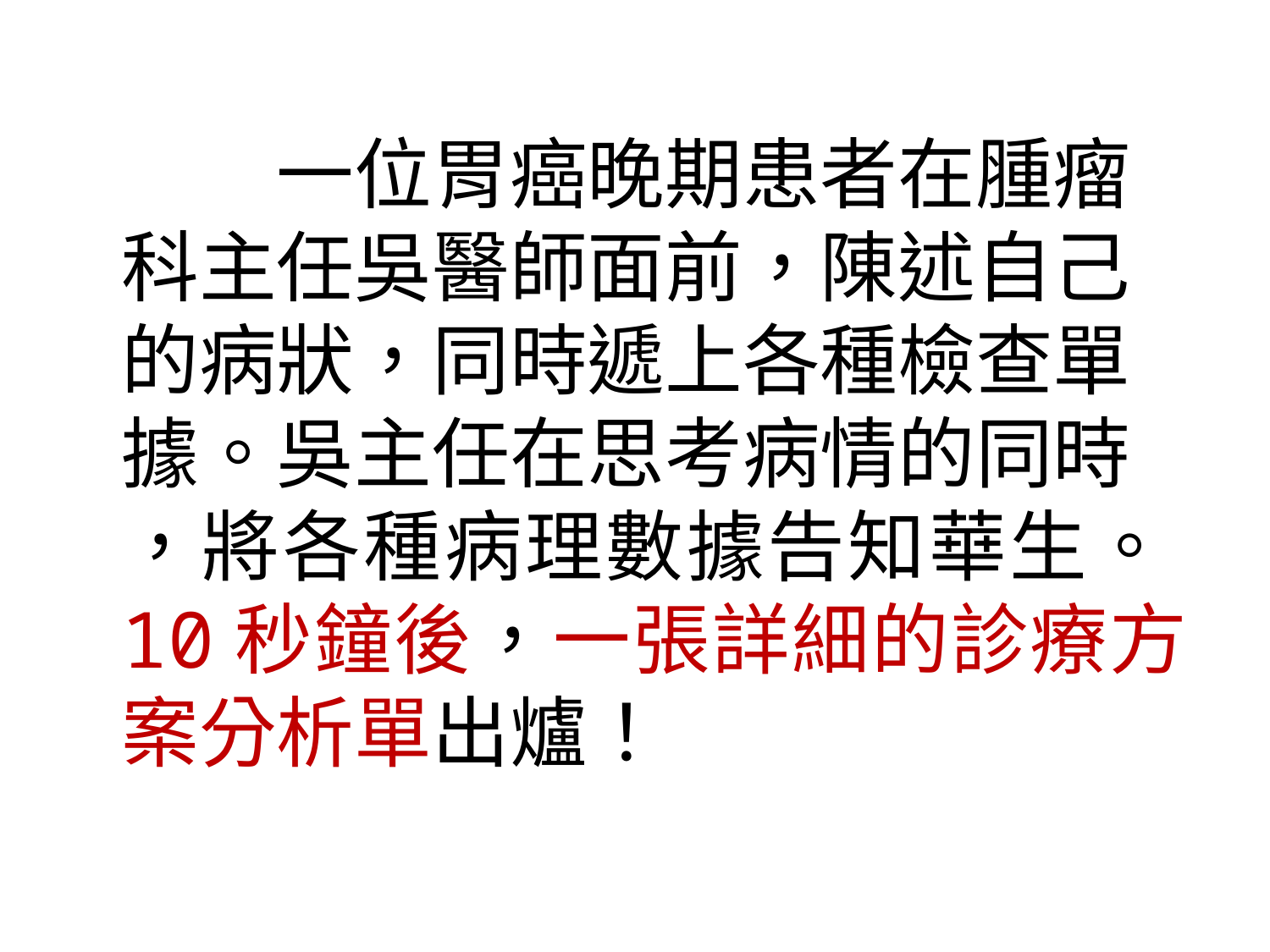

一位胃癌晚期患者在腫瘤科主任吳醫師面前，陳述自己的病狀，同時遞上各種檢查單據。吳主任在思考病情的同時
，將各種病理數據告知華生。10秒鐘後，一張詳細的診療方案分析單出爐！